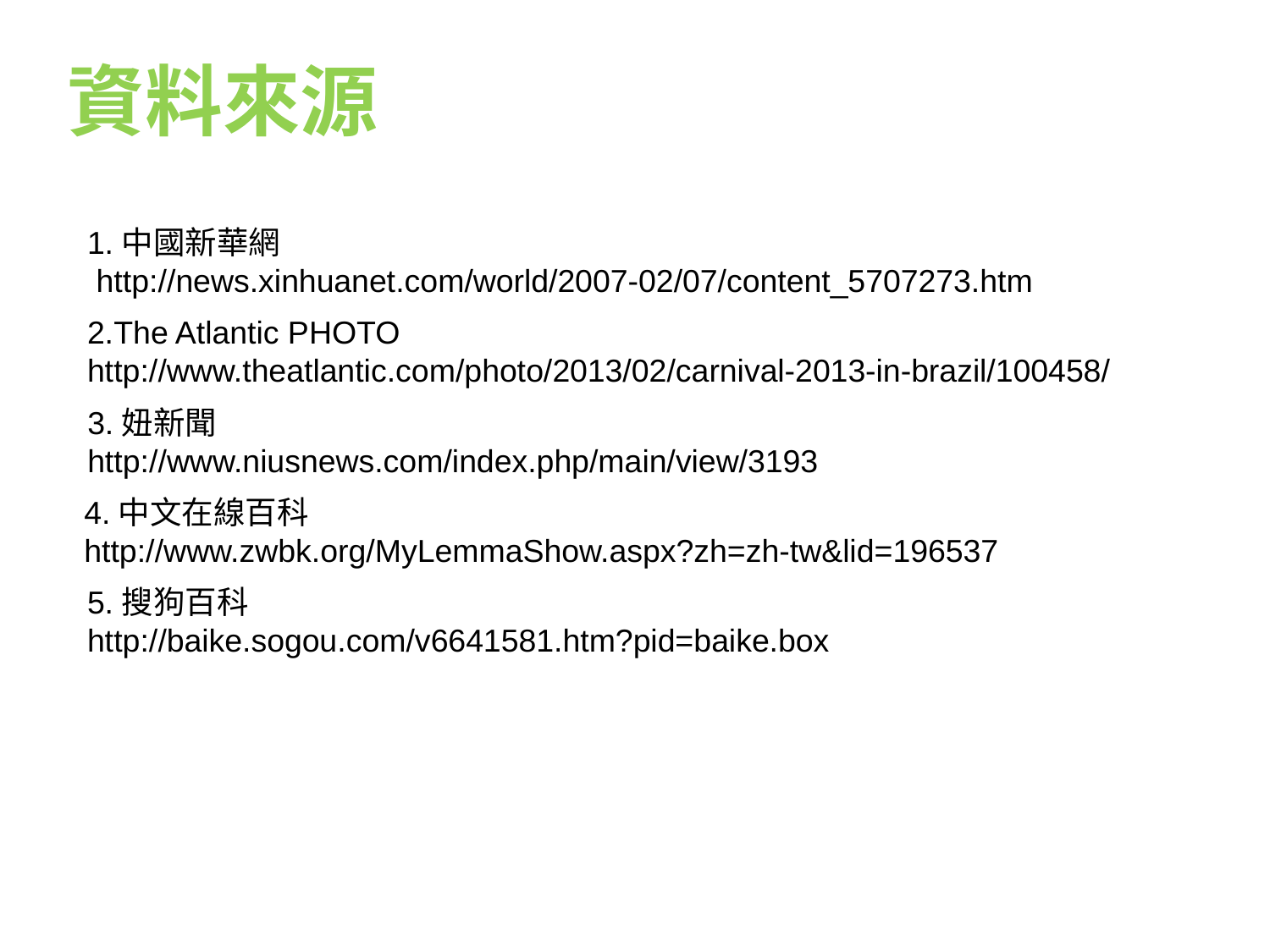

資料來源
1.中國新華網
 http://news.xinhuanet.com/world/2007-02/07/content_5707273.htm
2.The Atlantic PHOTO
http://www.theatlantic.com/photo/2013/02/carnival-2013-in-brazil/100458/
3.妞新聞
http://www.niusnews.com/index.php/main/view/3193
4.中文在線百科
http://www.zwbk.org/MyLemmaShow.aspx?zh=zh-tw&lid=196537
5.搜狗百科
http://baike.sogou.com/v6641581.htm?pid=baike.box